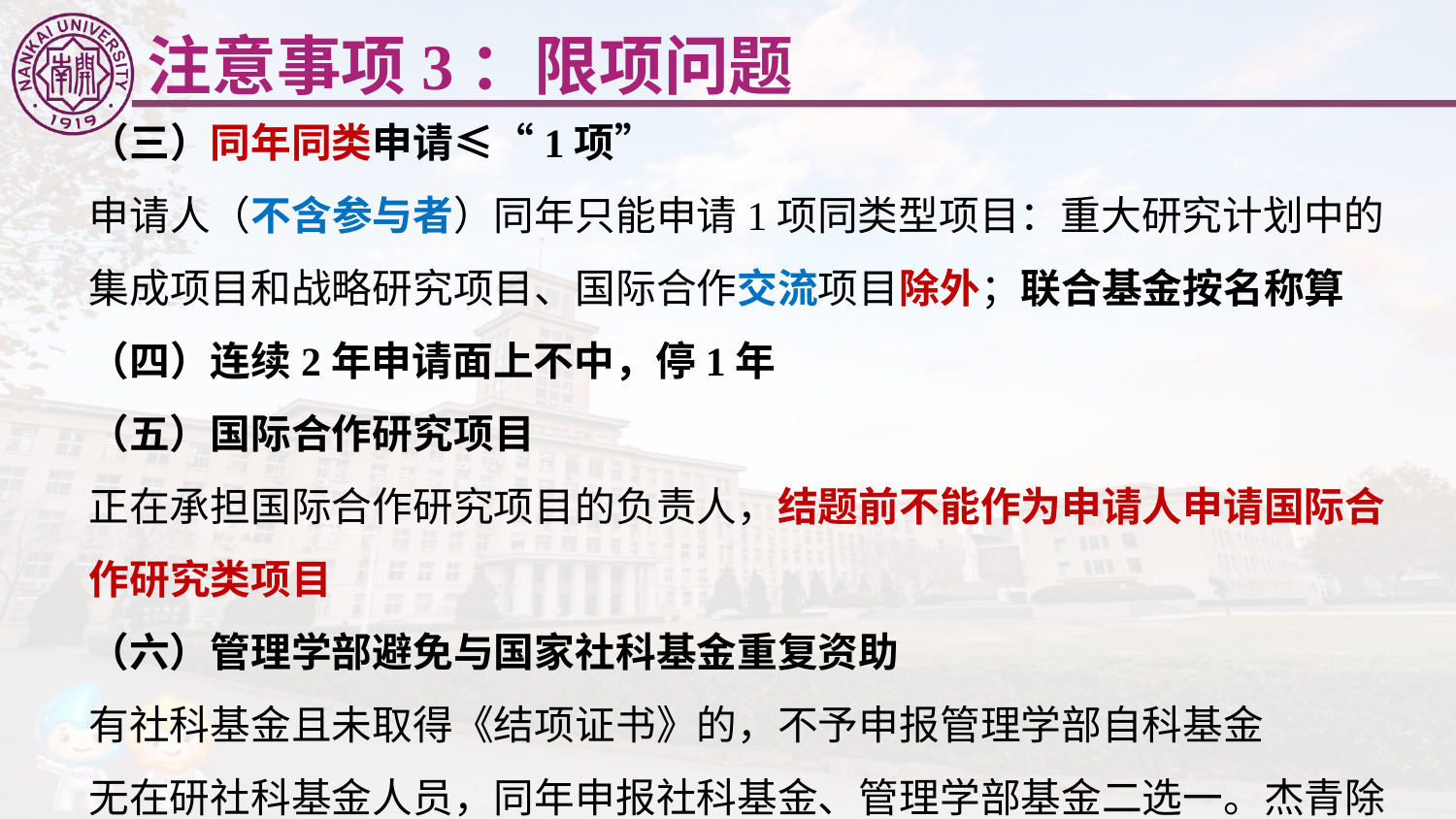

注意事项3：限项问题
（三）同年同类申请≤“1项”
申请人（不含参与者）同年只能申请1项同类型项目：重大研究计划中的集成项目和战略研究项目、国际合作交流项目除外；联合基金按名称算
（四）连续2年申请面上不中，停1年
（五）国际合作研究项目
正在承担国际合作研究项目的负责人，结题前不能作为申请人申请国际合作研究类项目
（六）管理学部避免与国家社科基金重复资助
有社科基金且未取得《结项证书》的，不予申报管理学部自科基金
无在研社科基金人员，同年申报社科基金、管理学部基金二选一。杰青除外